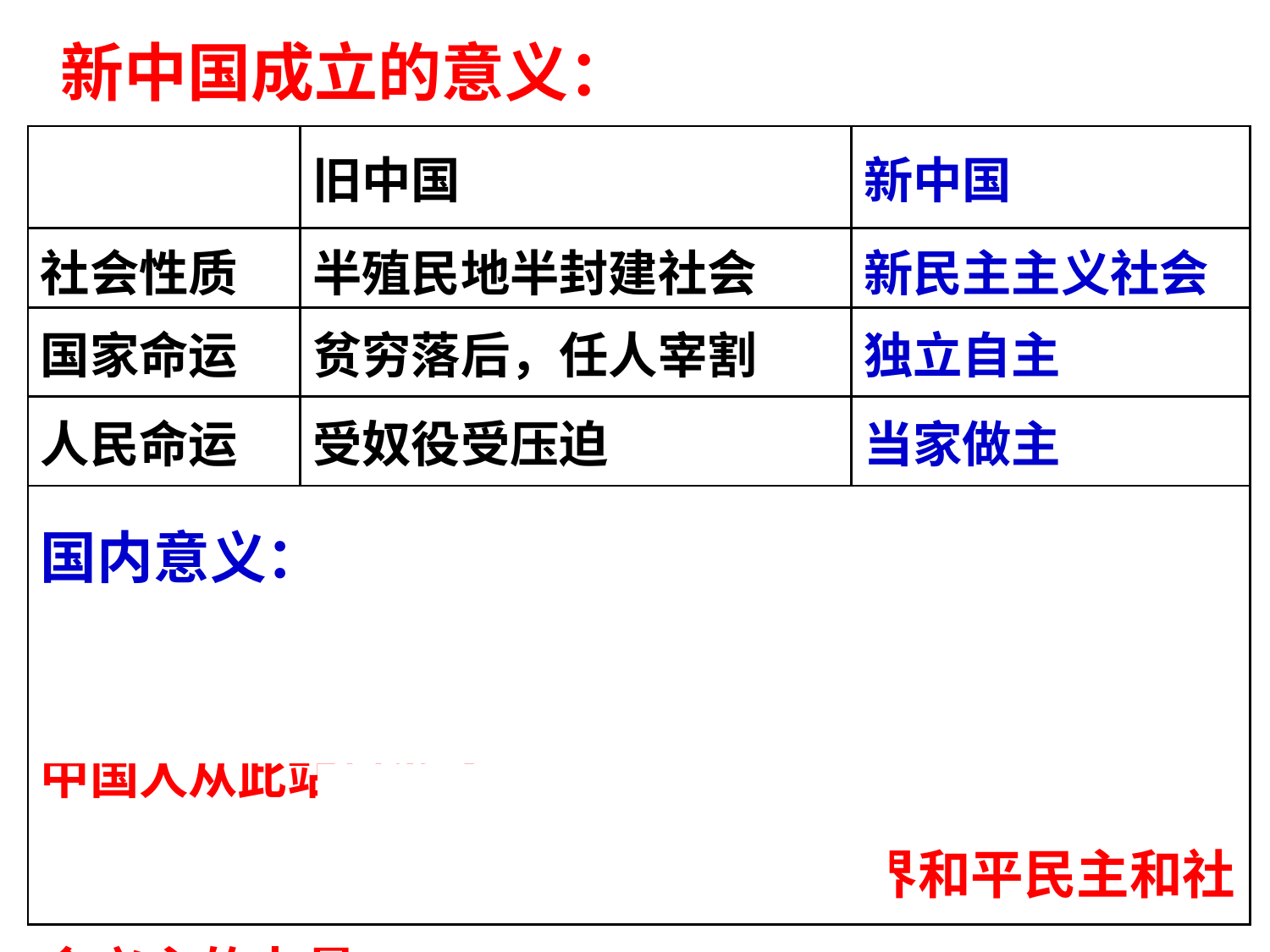

新中国成立的意义：
|  | 旧中国 | 新中国 |
| --- | --- | --- |
| 社会性质 | 半殖民地半封建社会 | 新民主主义社会 |
| 国家命运 | 贫穷落后，任人宰割 | 独立自主 |
| 人民命运 | 受奴役受压迫 | 当家做主 |
| 国内意义：开辟了中国历史的新纪元。 推翻了帝国主义、封建主义和官僚资本主义的统治。中国真正成为独立自主的国家，占人类总数四分之一的中国人从此站起来了。 国际意义： 新中国成立，壮大了世界和平民主和社会义主的力量。 |  |  |